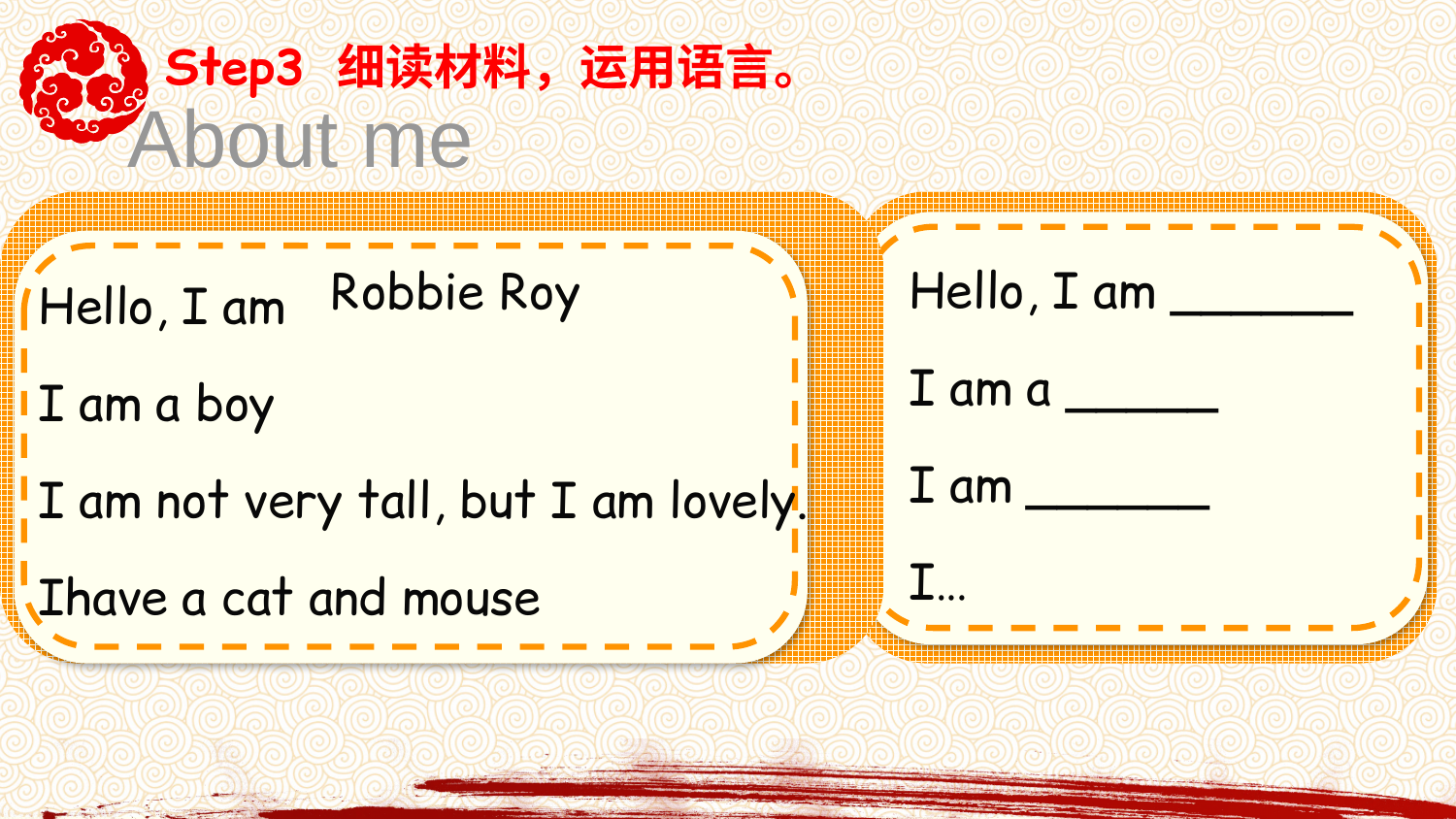

Step3 细读材料，运用语言。
About me

Hello, I am
I am a boy
I am not very tall, but I am lovely.
Ihave a cat and mouse

Hello, I am ______
I am a _____
I am ______
I…

Robbie Roy
Robbie Roy